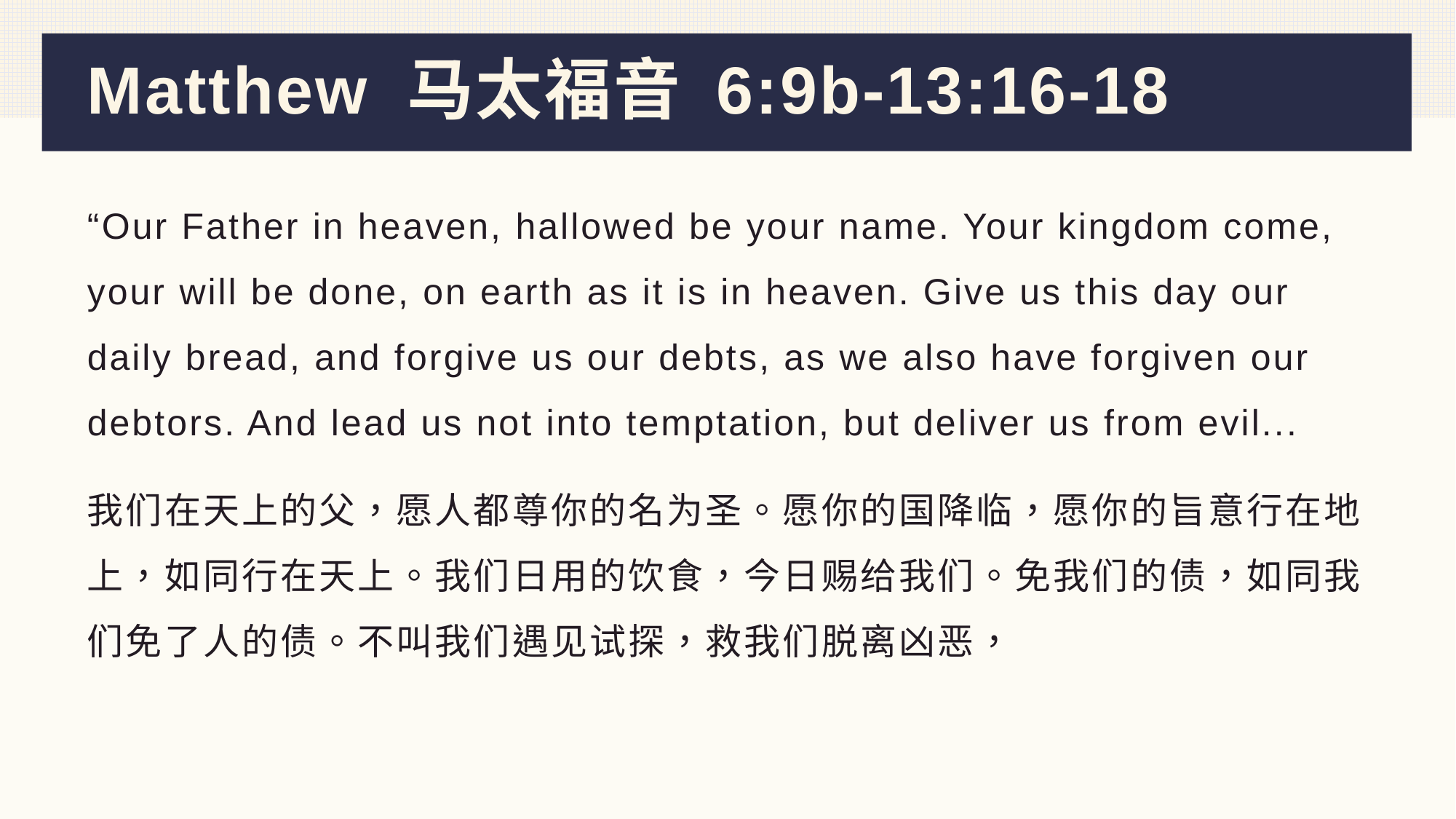

# Matthew 马太福音 6:9b-13:16-18
“Our Father in heaven, hallowed be your name. Your kingdom come, your will be done, on earth as it is in heaven. Give us this day our daily bread, and forgive us our debts, as we also have forgiven our debtors. And lead us not into temptation, but deliver us from evil...
我们在天上的父，愿人都尊你的名为圣。愿你的国降临，愿你的旨意行在地上，如同行在天上。我们日用的饮食，今日赐给我们。免我们的债，如同我们免了人的债。不叫我们遇见试探，救我们脱离凶恶，